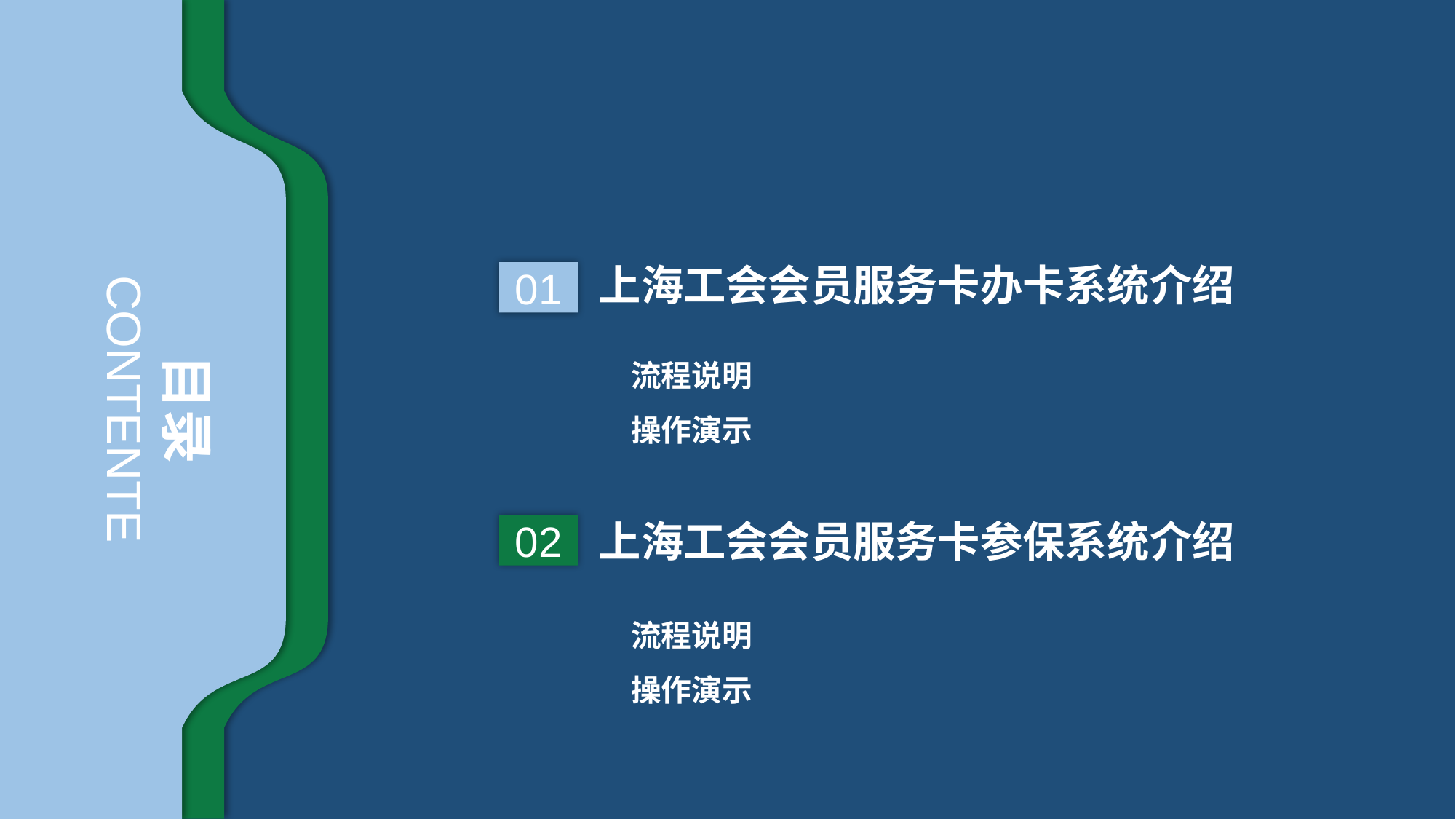

上海工会会员服务卡办卡系统介绍

01

流程说明
操作演示

目录
CONTENTE
上海工会会员服务卡参保系统介绍
02
流程说明
操作演示